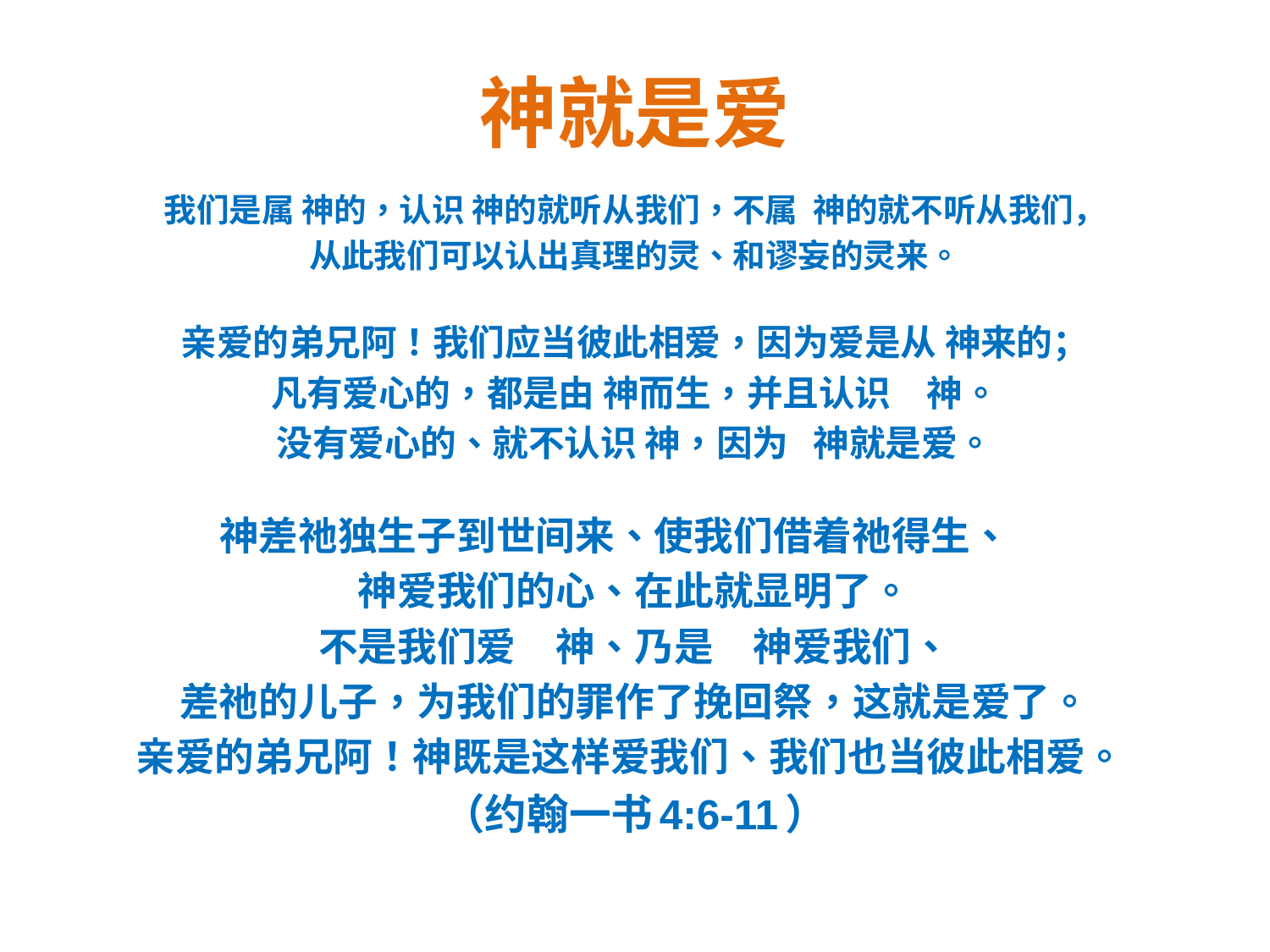

# 神就是爱
我们是属 神的，认识 神的就听从我们，不属  神的就不听从我们，
从此我们可以认出真理的灵、和谬妄的灵来。

亲爱的弟兄阿！我们应当彼此相爱，因为爱是从 神来的；
凡有爱心的，都是由 神而生，并且认识　神。
没有爱心的、就不认识 神，因为   神就是爱。

神差祂独生子到世间来、使我们借着祂得生、
神爱我们的心、在此就显明了。
不是我们爱　神、乃是　神爱我们、
差祂的儿子，为我们的罪作了挽回祭，这就是爱了。
亲爱的弟兄阿！神既是这样爱我们、我们也当彼此相爱。
（约翰一书4:6-11）